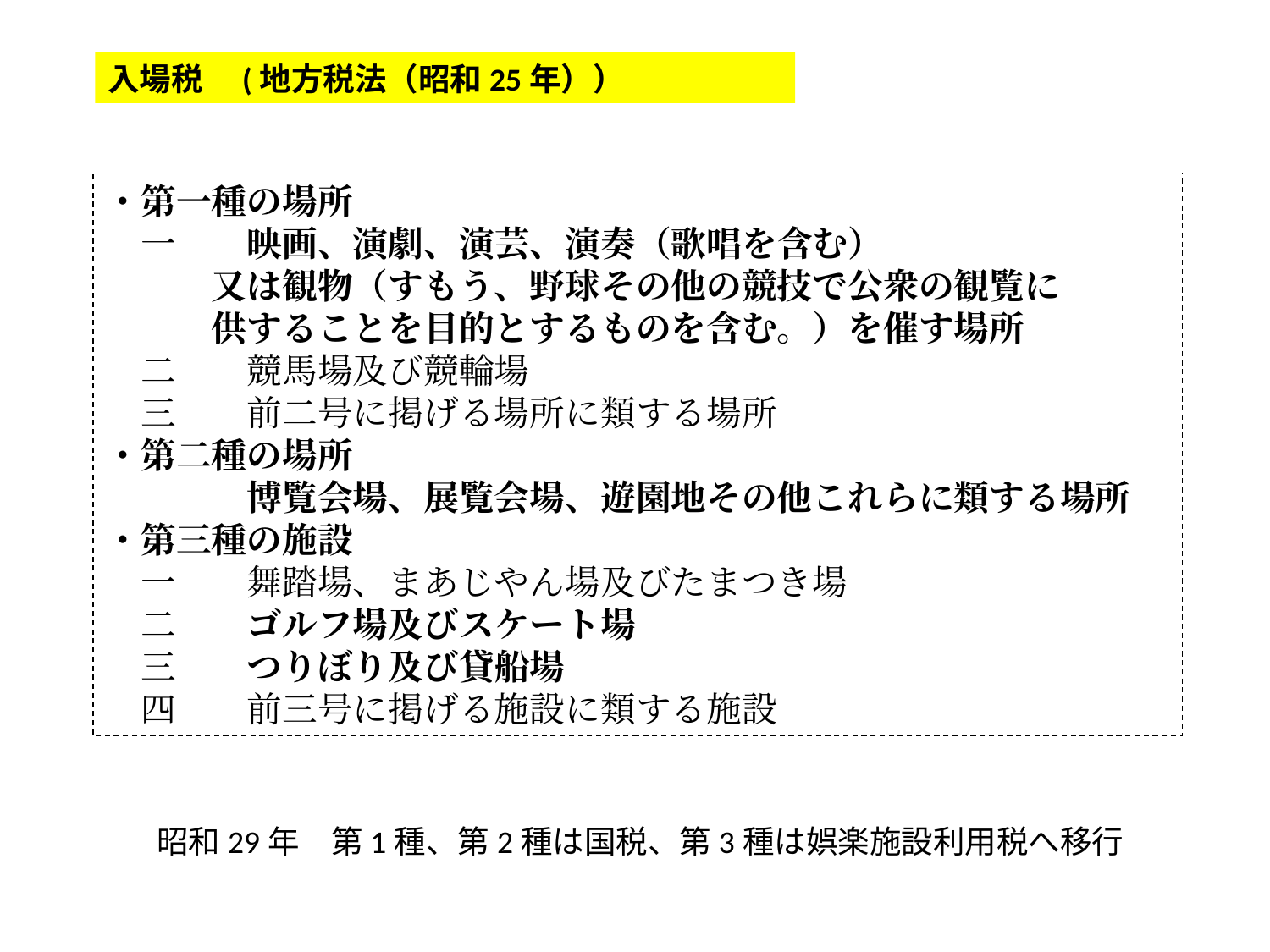

入場税　(地方税法（昭和25年））
・第一種の場所
　一　　映画、演劇、演芸、演奏（歌唱を含む）
　　　又は観物（すもう、野球その他の競技で公衆の観覧に
　　　供することを目的とするものを含む。）を催す場所
　二　　競馬場及び競輪場
　三　　前二号に掲げる場所に類する場所
・第二種の場所
　　　　博覧会場、展覧会場、遊園地その他これらに類する場所
・第三種の施設
　一　　舞踏場、まあじやん場及びたまつき場
　二　　ゴルフ場及びスケート場
　三　　つりぼり及び貸船場
　四　　前三号に掲げる施設に類する施設
昭和29年　第1種、第2種は国税、第3種は娯楽施設利用税へ移行